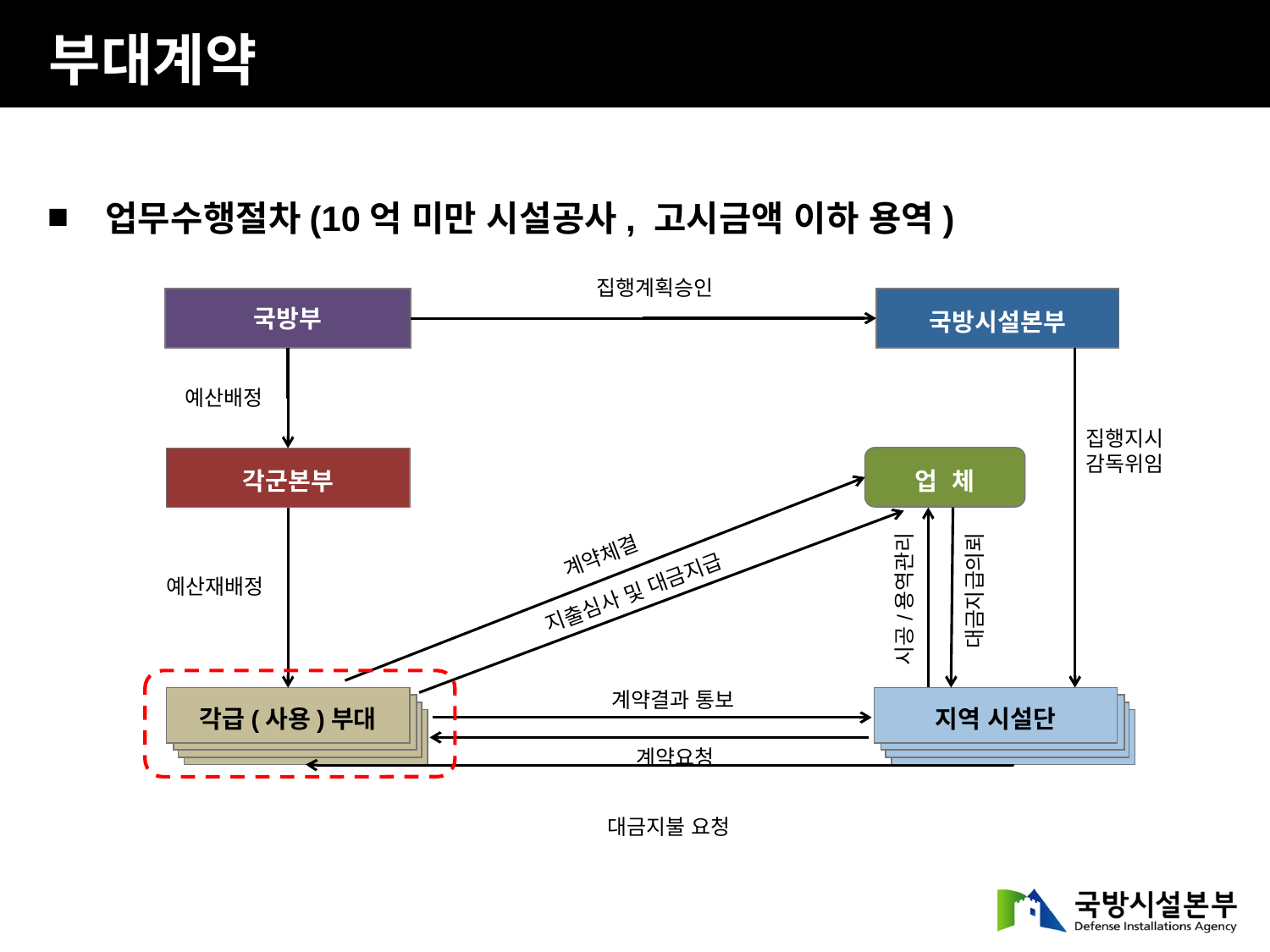

부대계약

 업무수행절차(10억 미만 시설공사, 고시금액 이하 용역)

집행계획승인
국방시설본부
국방부
예산배정
집행지시
감독위임
업  체
각군본부
계약체결
예산재배정
대금지급의뢰
지출심사 및 대금지급
시공/용역관리

계약결과 통보
지역 시설단
지역 시설단
지역 시설단
지역 시설단
각급(사용)부대
지역 시설단
지역 시설단
지역 시설단
계약요청
대금지불 요청